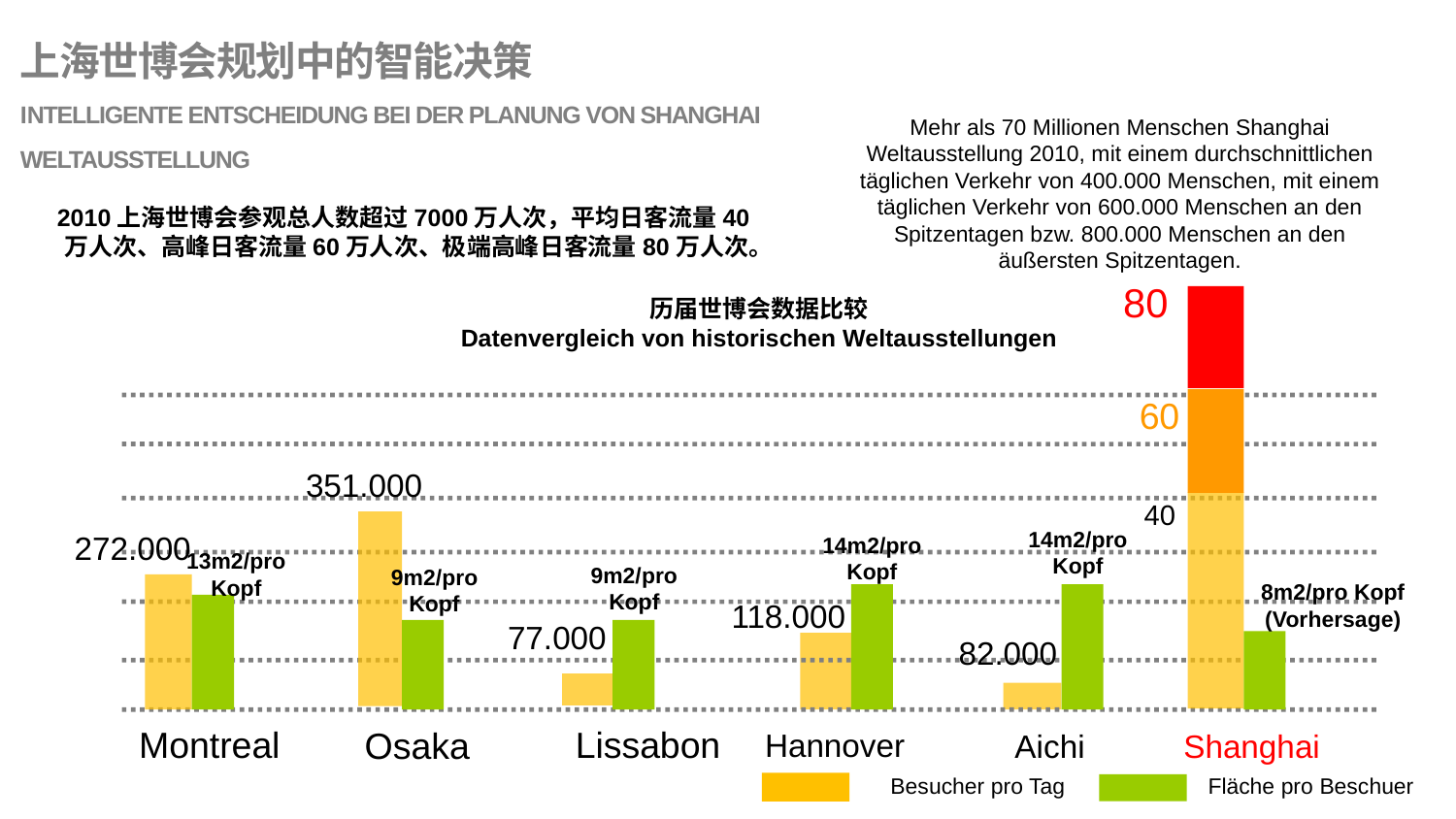

上海世博会规划中的智能决策
Intelligente Entscheidung bei der Planung von Shanghai WELTAUSSTELLUNG
Mehr als 70 Millionen Menschen Shanghai Weltausstellung 2010, mit einem durchschnittlichen täglichen Verkehr von 400.000 Menschen, mit einem täglichen Verkehr von 600.000 Menschen an den Spitzentagen bzw. 800.000 Menschen an den äußersten Spitzentagen.
2010上海世博会参观总人数超过7000万人次，平均日客流量40万人次、高峰日客流量60万人次、极端高峰日客流量80万人次。
80
历届世博会数据比较
Datenvergleich von historischen Weltausstellungen

60

351.000
40

14m2/pro Kopf
14m2/pro Kopf
272.000
13m2/pro Kopf
9m2/pro Kopf
9m2/pro Kopf
8m2/pro Kopf
(Vorhersage)

118.000

77.000

82.000

Hannover
Osaka
Aichi
Shanghai
Montreal
Lissabon
Besucher pro Tag
Fläche pro Beschuer